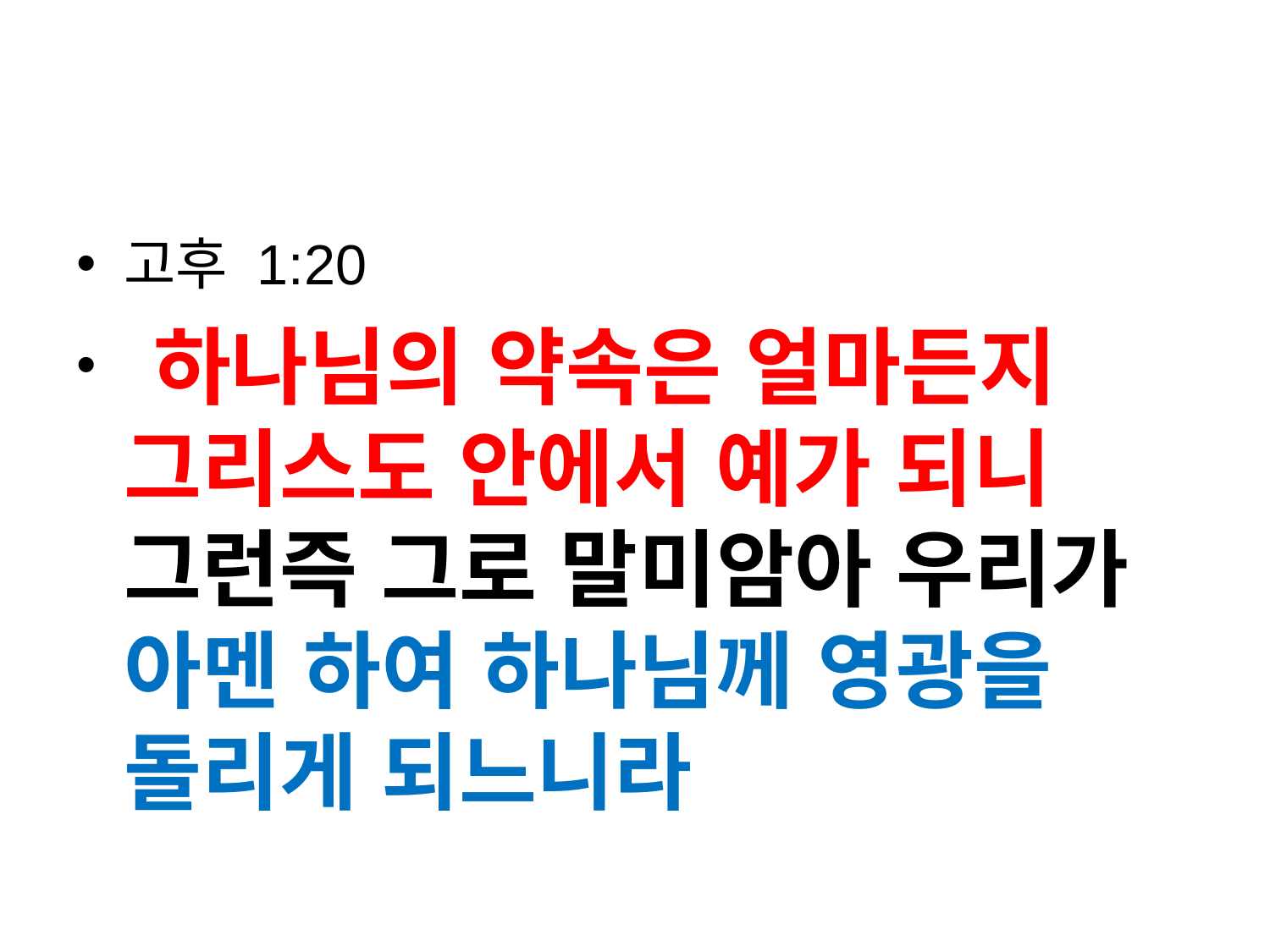

#
고후 1:20
 하나님의 약속은 얼마든지 그리스도 안에서 예가 되니 그런즉 그로 말미암아 우리가 아멘 하여 하나님께 영광을 돌리게 되느니라